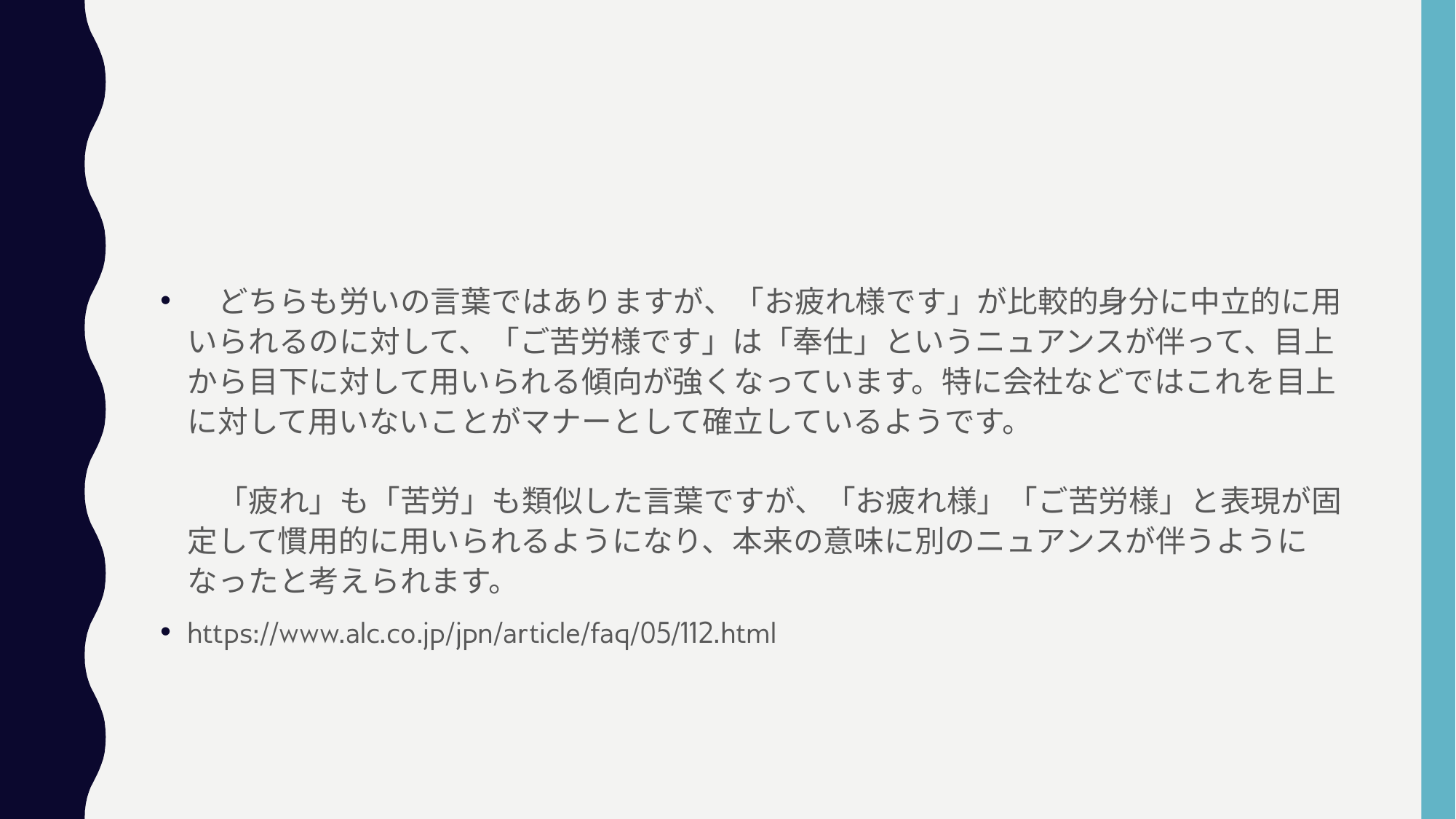

#
　どちらも労いの言葉ではありますが、「お疲れ様です」が比較的身分に中立的に用いられるのに対して、「ご苦労様です」は「奉仕」というニュアンスが伴って、目上から目下に対して用いられる傾向が強くなっています。特に会社などではこれを目上に対して用いないことがマナーとして確立しているようです。
　「疲れ」も「苦労」も類似した言葉ですが、「お疲れ様」「ご苦労様」と表現が固定して慣用的に用いられるようになり、本来の意味に別のニュアンスが伴うようになったと考えられます。
https://www.alc.co.jp/jpn/article/faq/05/112.html